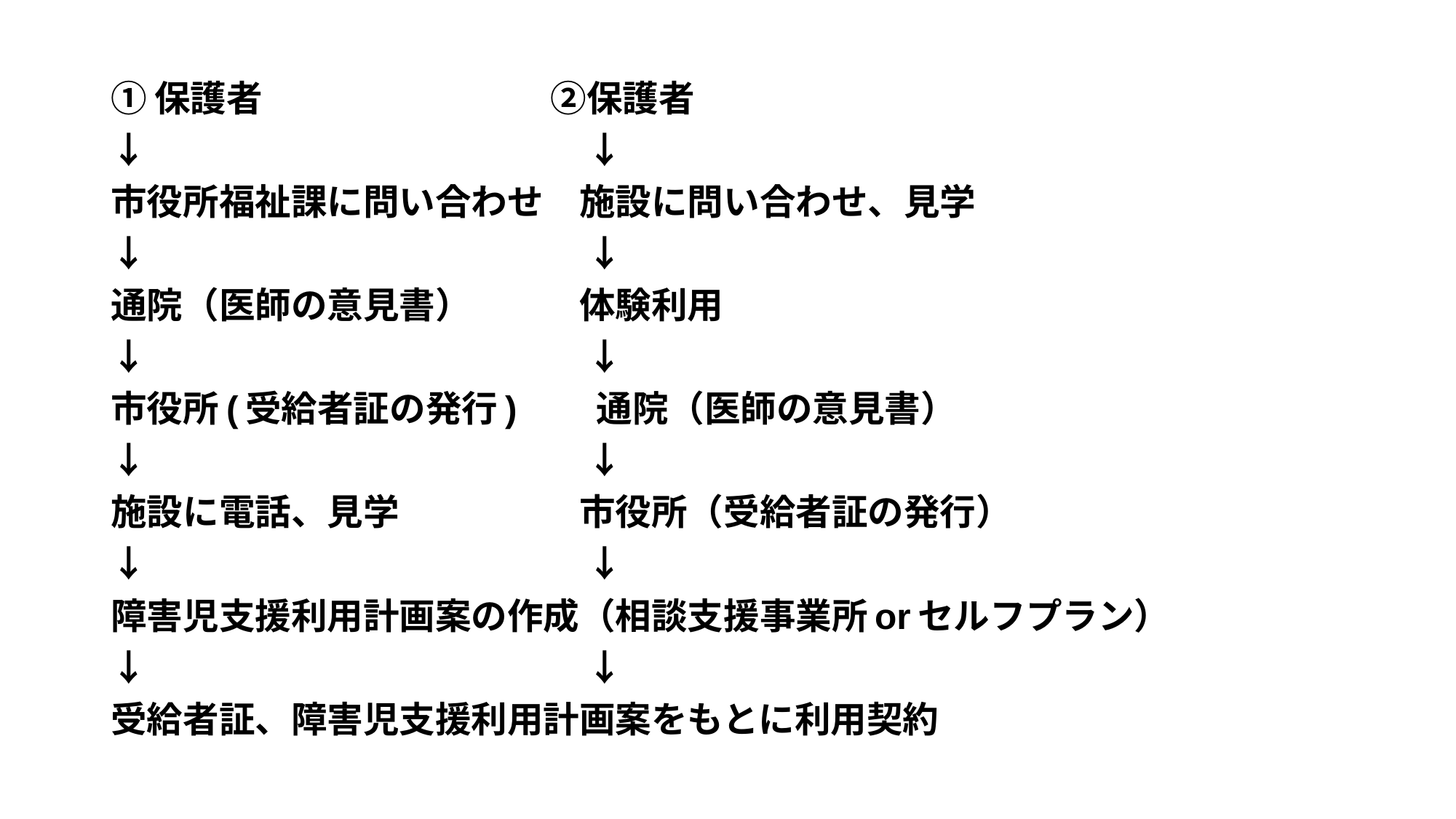

①保護者　　　　　　　　②保護者
↓　　　　　　　　　　　　↓
市役所福祉課に問い合わせ　施設に問い合わせ、見学
↓　　　　　　　　　　　　↓
通院（医師の意見書）　　　体験利用
↓　　　　　　　　　　　　↓
市役所(受給者証の発行)　　通院（医師の意見書）
↓　　　　　　　　　　　　↓
施設に電話、見学　　　　　市役所（受給者証の発行）
↓　　　　　　　　　　　　↓
障害児支援利用計画案の作成（相談支援事業所orセルフプラン）
↓　　　　　　　　　　　　↓
受給者証、障害児支援利用計画案をもとに利用契約